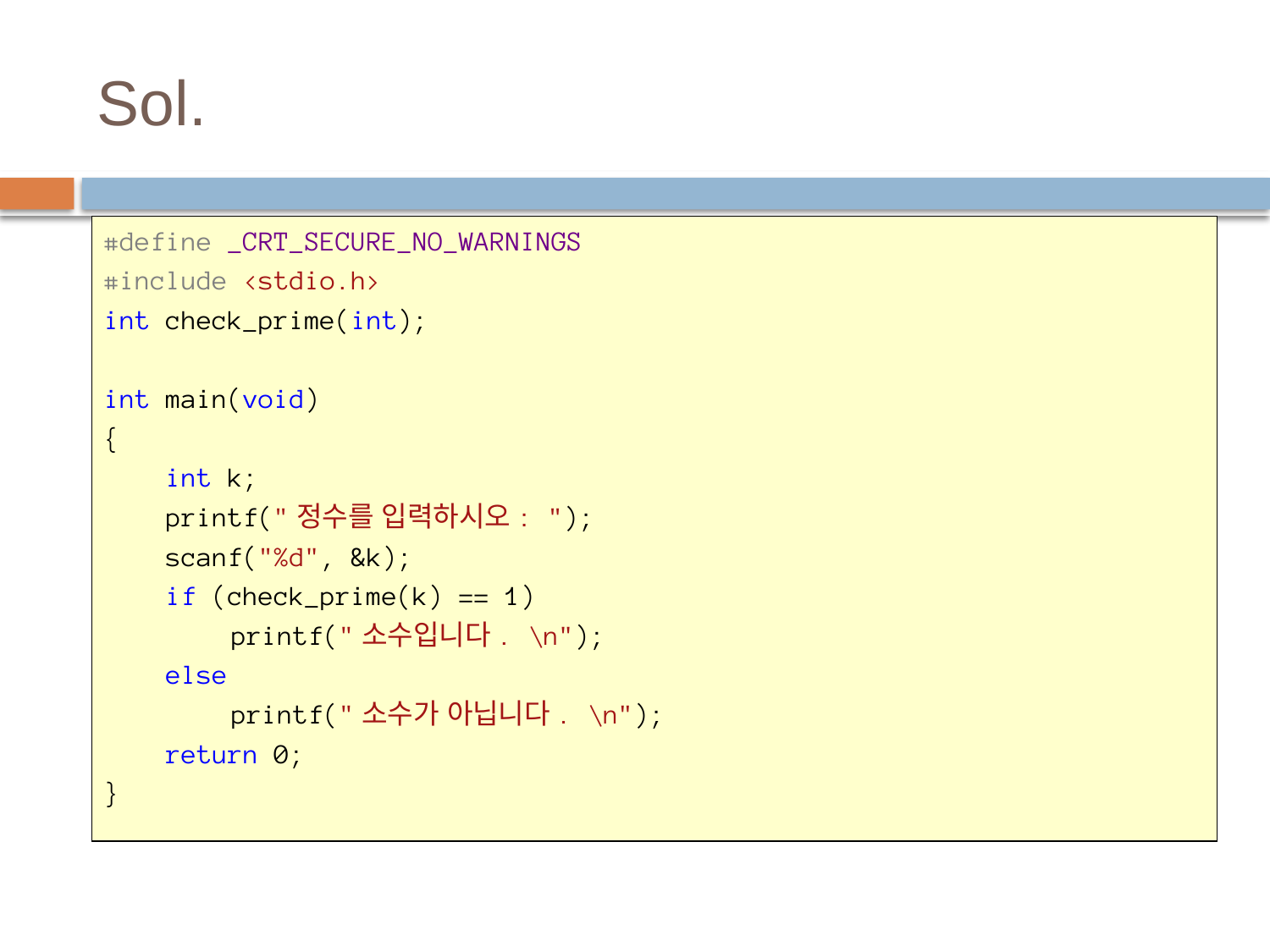

# Sol.
#define _CRT_SECURE_NO_WARNINGS
#include <stdio.h>
int check_prime(int);

int main(void)
{
    int k;
    printf("정수를 입력하시오: ");
    scanf("%d", &k);
    if (check_prime(k) == 1)
	printf("소수입니다. \n");
    else
	printf("소수가 아닙니다. \n");
    return 0;
}